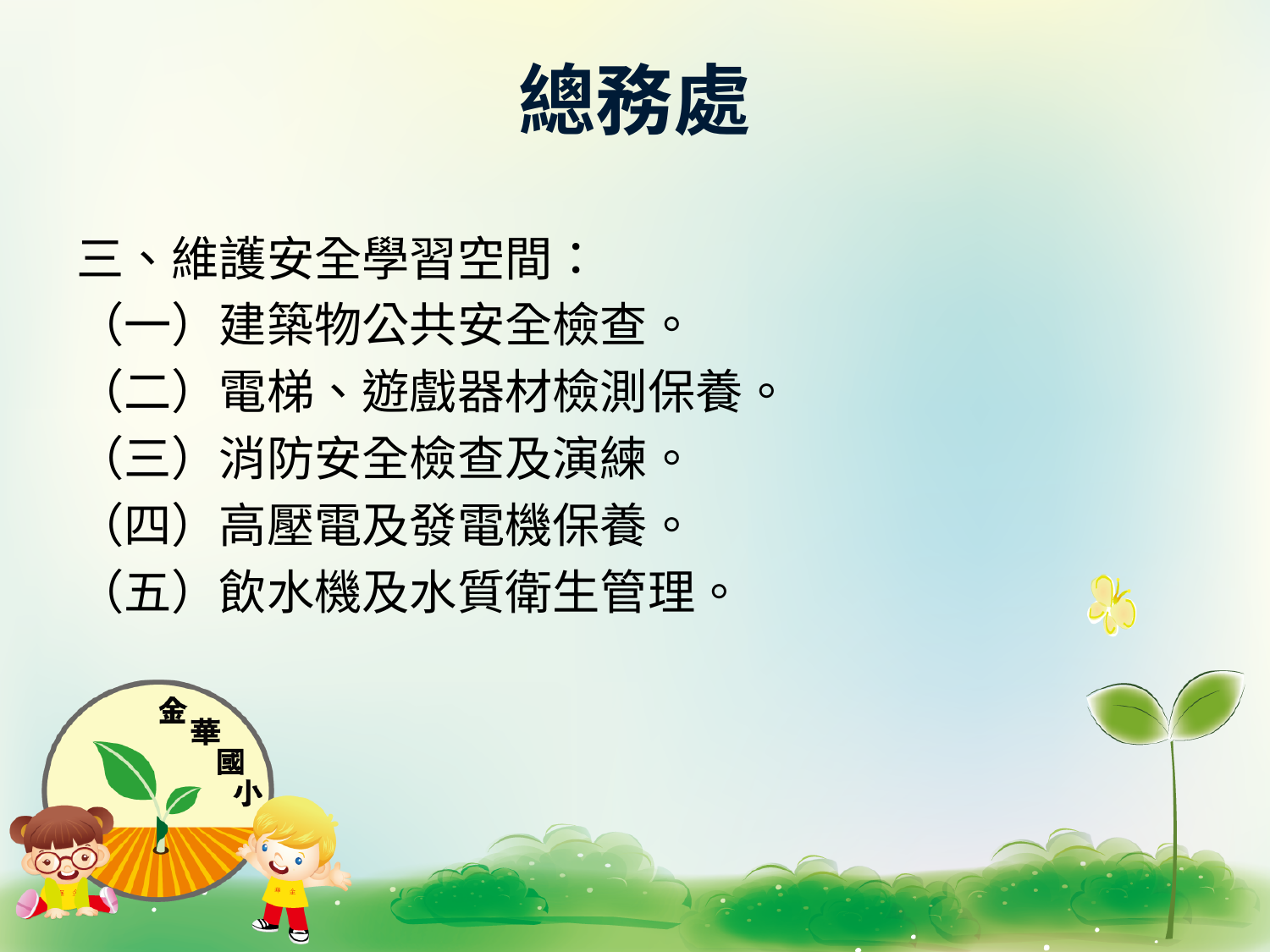

# 總務處
三、維護安全學習空間：
（一）建築物公共安全檢查。
（二）電梯、遊戲器材檢測保養。
（三）消防安全檢查及演練。
（四）高壓電及發電機保養。
（五）飲水機及水質衛生管理。